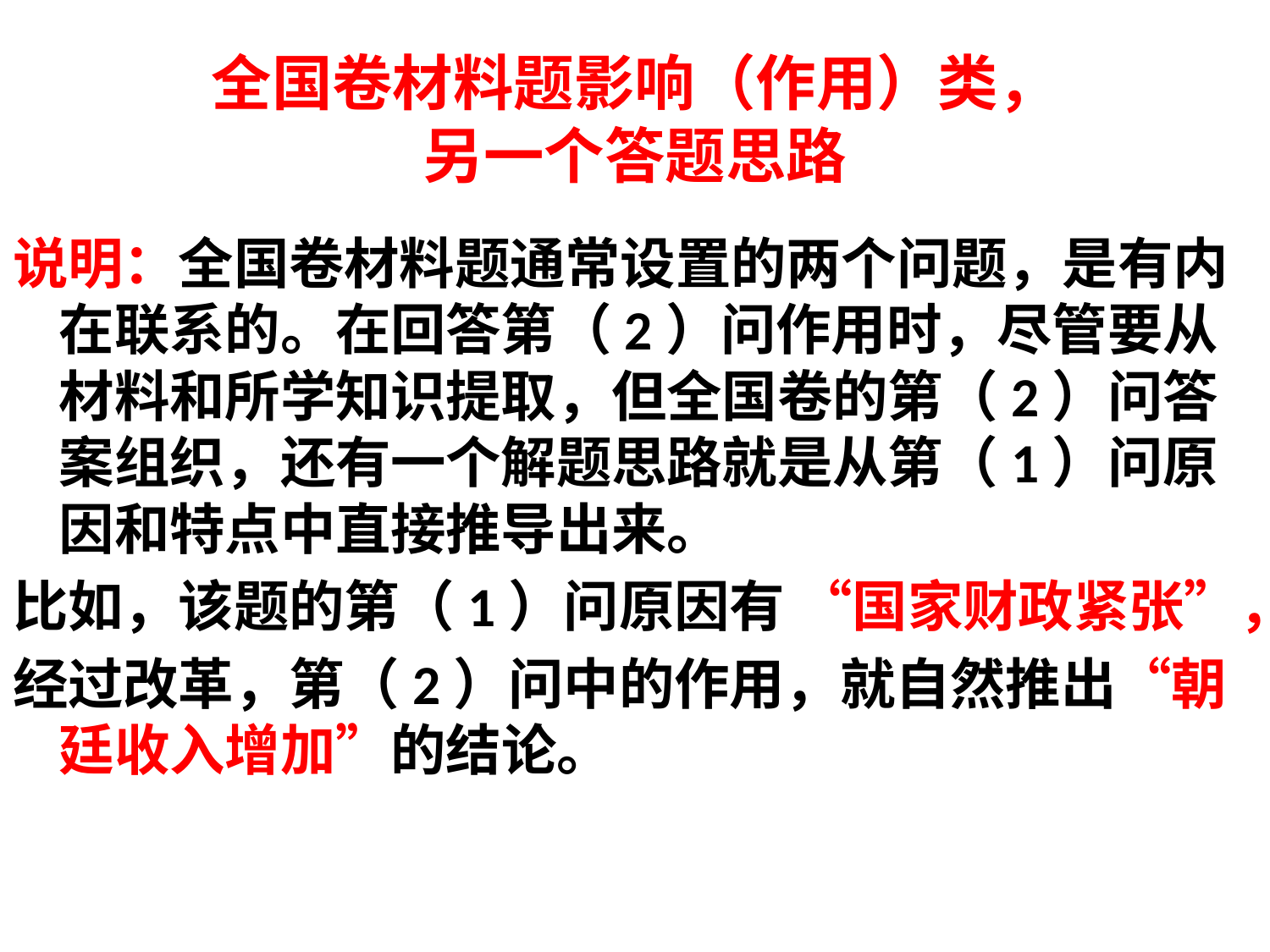

# 全国卷材料题影响（作用）类， 另一个答题思路
说明：全国卷材料题通常设置的两个问题，是有内在联系的。在回答第（2）问作用时，尽管要从材料和所学知识提取，但全国卷的第（2）问答案组织，还有一个解题思路就是从第（1）问原因和特点中直接推导出来。
比如，该题的第（1）问原因有 “国家财政紧张”，
经过改革，第（2）问中的作用，就自然推出“朝廷收入增加”的结论。